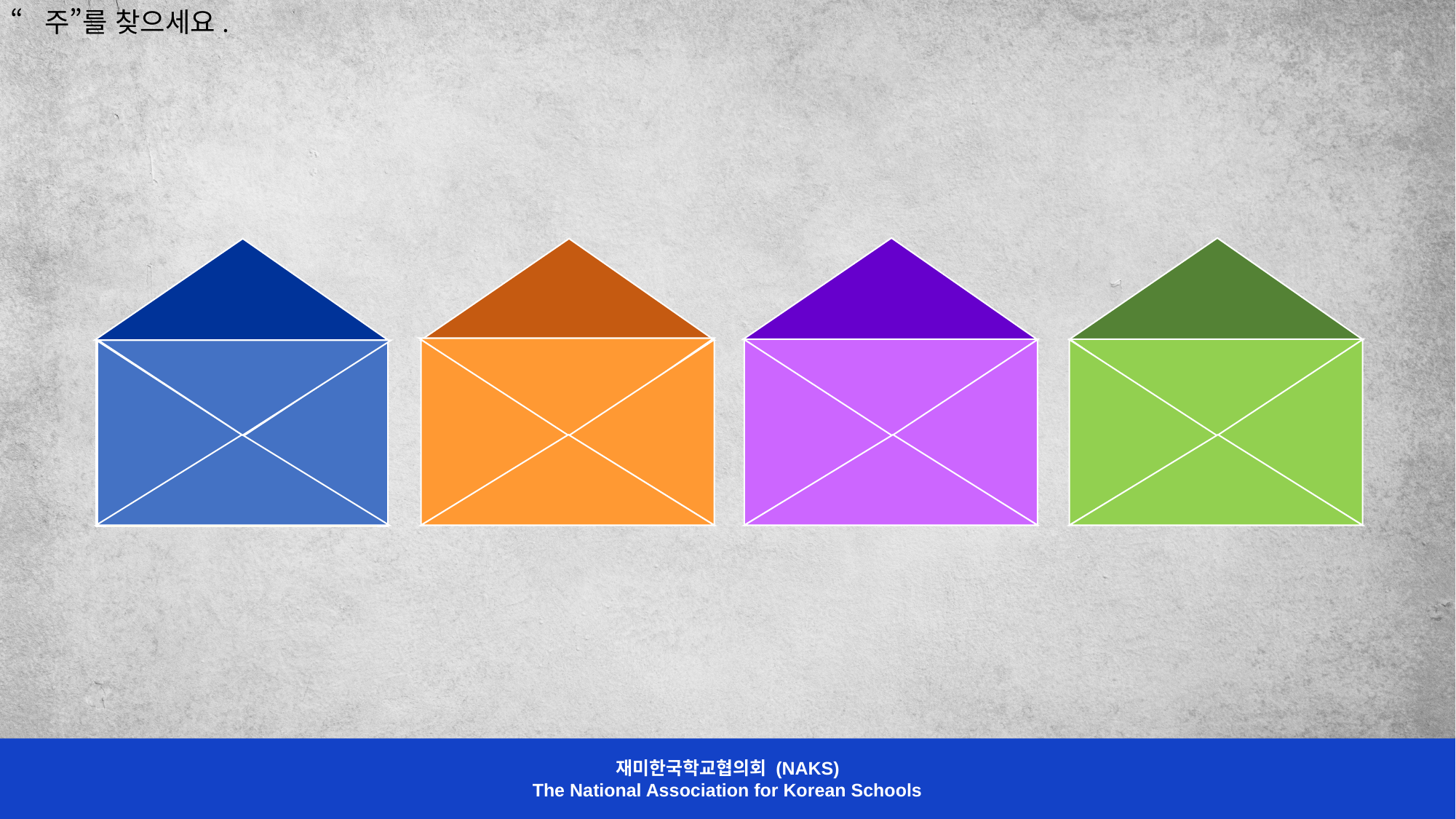

“주”를 찾으세요.

구

주

부

수

재미한국학교협의회 (NAKS)
The National Association for Korean Schools